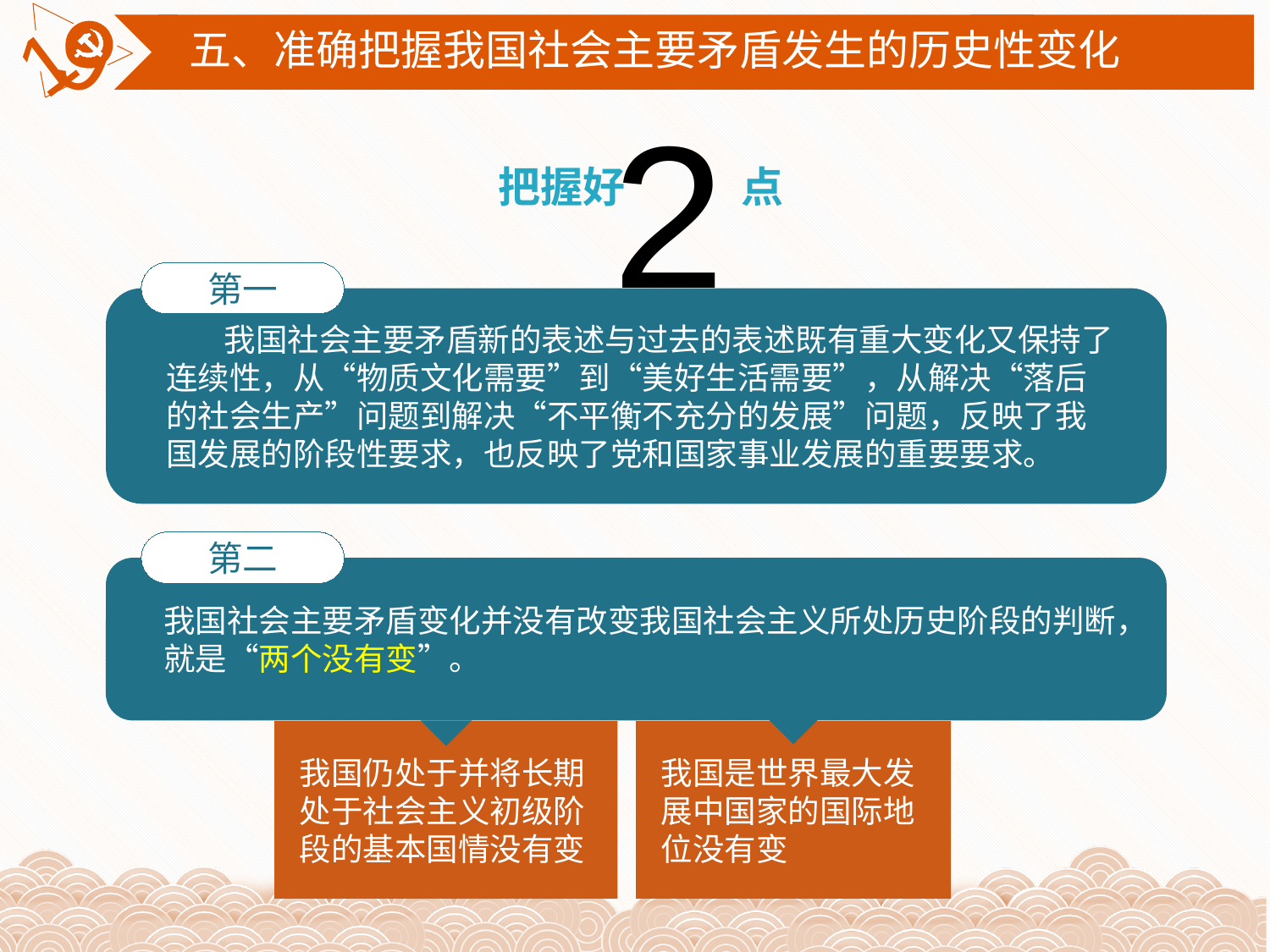

五、准确把握我国社会主要矛盾发生的历史性变化
2
把握好
点
第一
       我国社会主要矛盾新的表述与过去的表述既有重大变化又保持了连续性，从“物质文化需要”到“美好生活需要”，从解决“落后的社会生产”问题到解决“不平衡不充分的发展”问题，反映了我国发展的阶段性要求，也反映了党和国家事业发展的重要要求。
第二
我国社会主要矛盾变化并没有改变我国社会主义所处历史阶段的判断，就是“两个没有变”。

我国是世界最大发展中国家的国际地位没有变

我国仍处于并将长期处于社会主义初级阶段的基本国情没有变